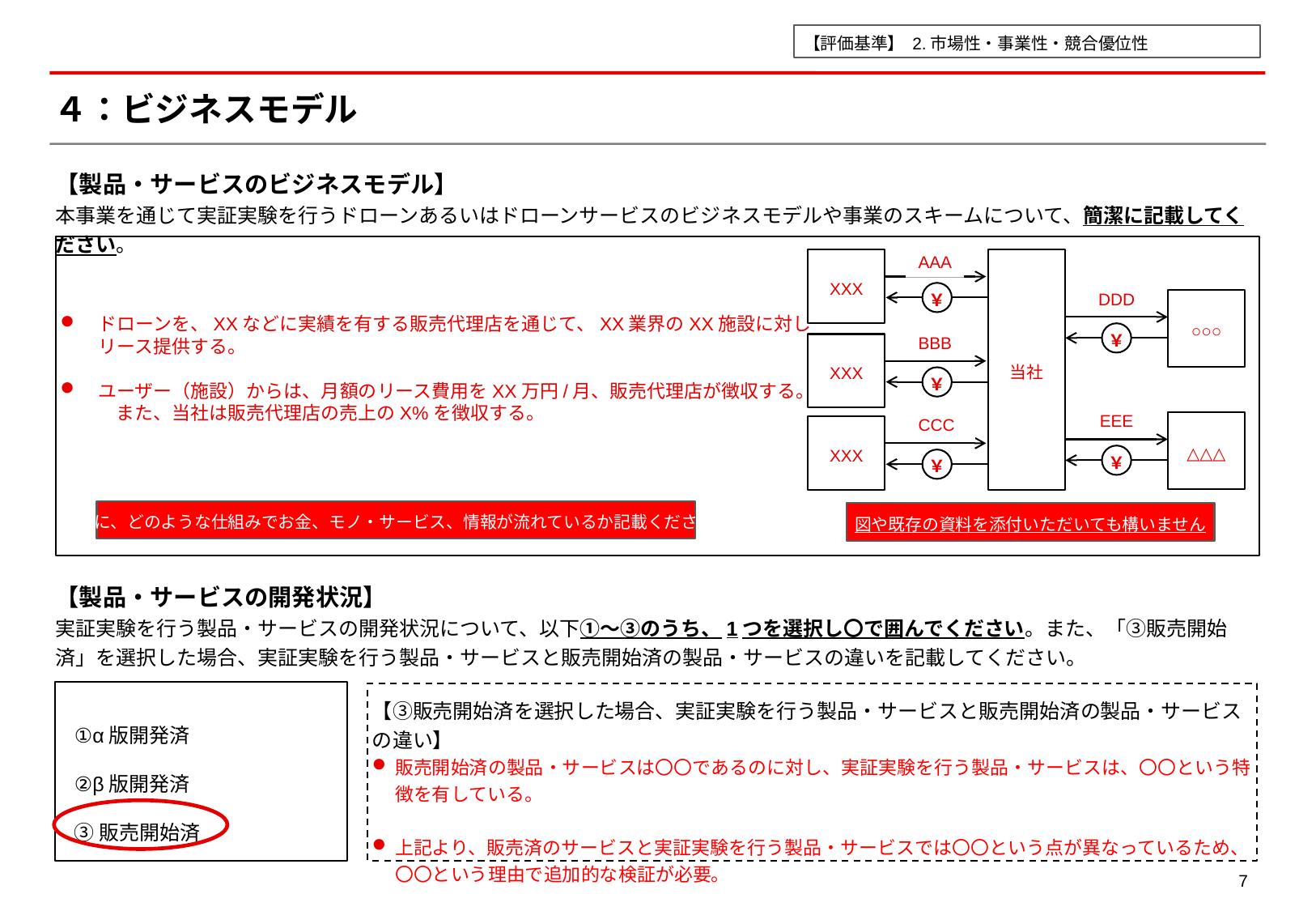

【評価基準】 2.市場性・事業性・競合優位性
# ４：ビジネスモデル
【製品・サービスのビジネスモデル】
本事業を通じて実証実験を行うドローンあるいはドローンサービスのビジネスモデルや事業のスキームについて、簡潔に記載してください。

ドローンを、XXなどに実績を有する販売代理店を通じて、XX業界のXX施設に対し
リース提供する。

ユーザー（施設）からは、月額のリース費用をXX万円/月、販売代理店が徴収する。
　　　また、当社は販売代理店の売上のX%を徴収する。

AAA
XXX
当社
DDD
￥
○○○
BBB
￥
XXX
￥
EEE
CCC
△△△
XXX
￥
￥
特に、どのような仕組みでお金、モノ・サービス、情報が流れているか記載ください
図や既存の資料を添付いただいても構いません
【製品・サービスの開発状況】
実証実験を行う製品・サービスの開発状況について、以下①～③のうち、1つを選択し〇で囲んでください。また、「③販売開始済」を選択した場合、実証実験を行う製品・サービスと販売開始済の製品・サービスの違いを記載してください。
①α版開発済
②β版開発済
③販売開始済
【③販売開始済を選択した場合、実証実験を行う製品・サービスと販売開始済の製品・サービスの違い】
販売開始済の製品・サービスは〇〇であるのに対し、実証実験を行う製品・サービスは、〇〇という特徴を有している。

上記より、販売済のサービスと実証実験を行う製品・サービスでは〇〇という点が異なっているため、〇〇という理由で追加的な検証が必要。